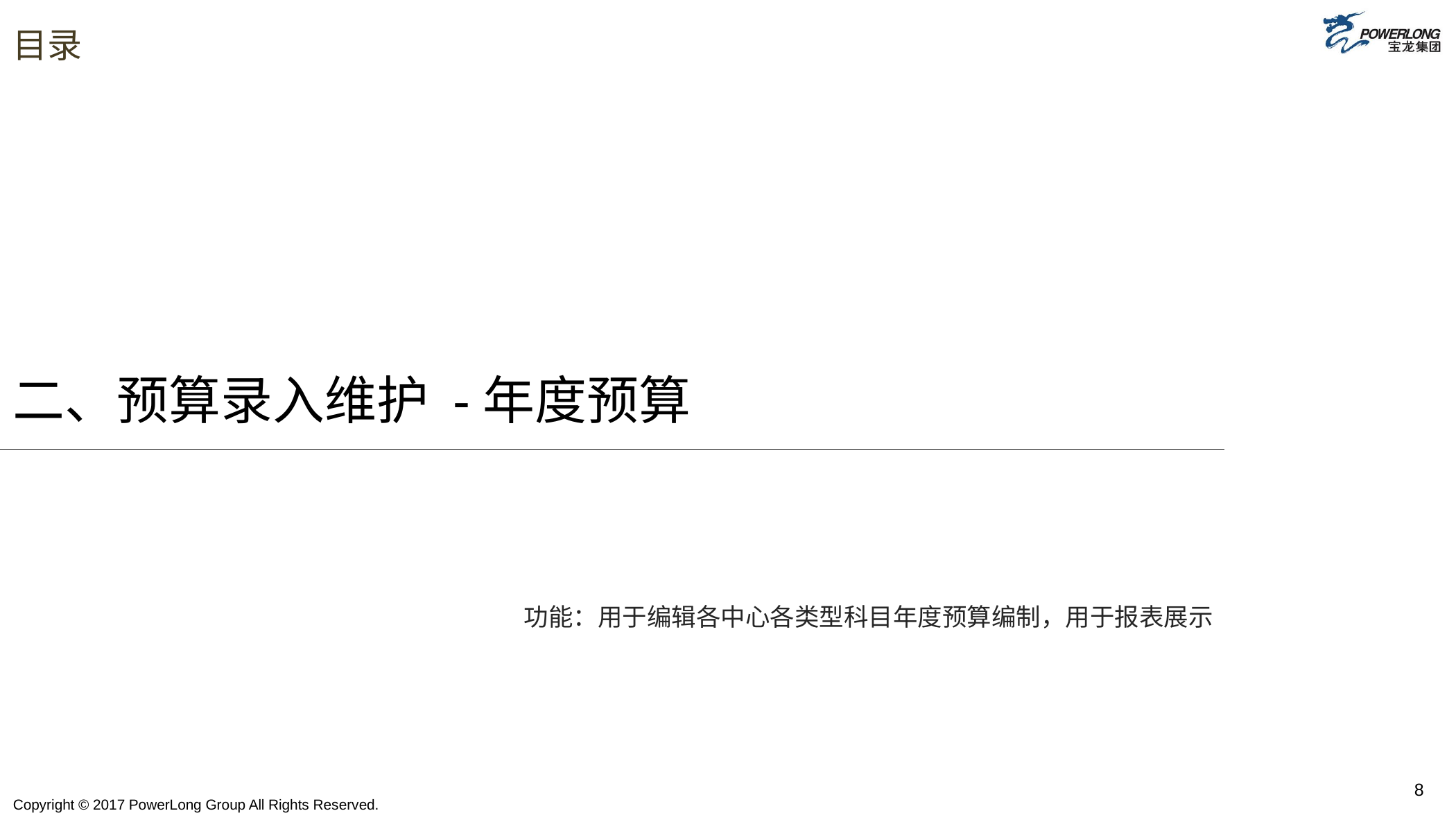

# 目录
二、预算录入维护 -年度预算
功能：用于编辑各中心各类型科目年度预算编制，用于报表展示